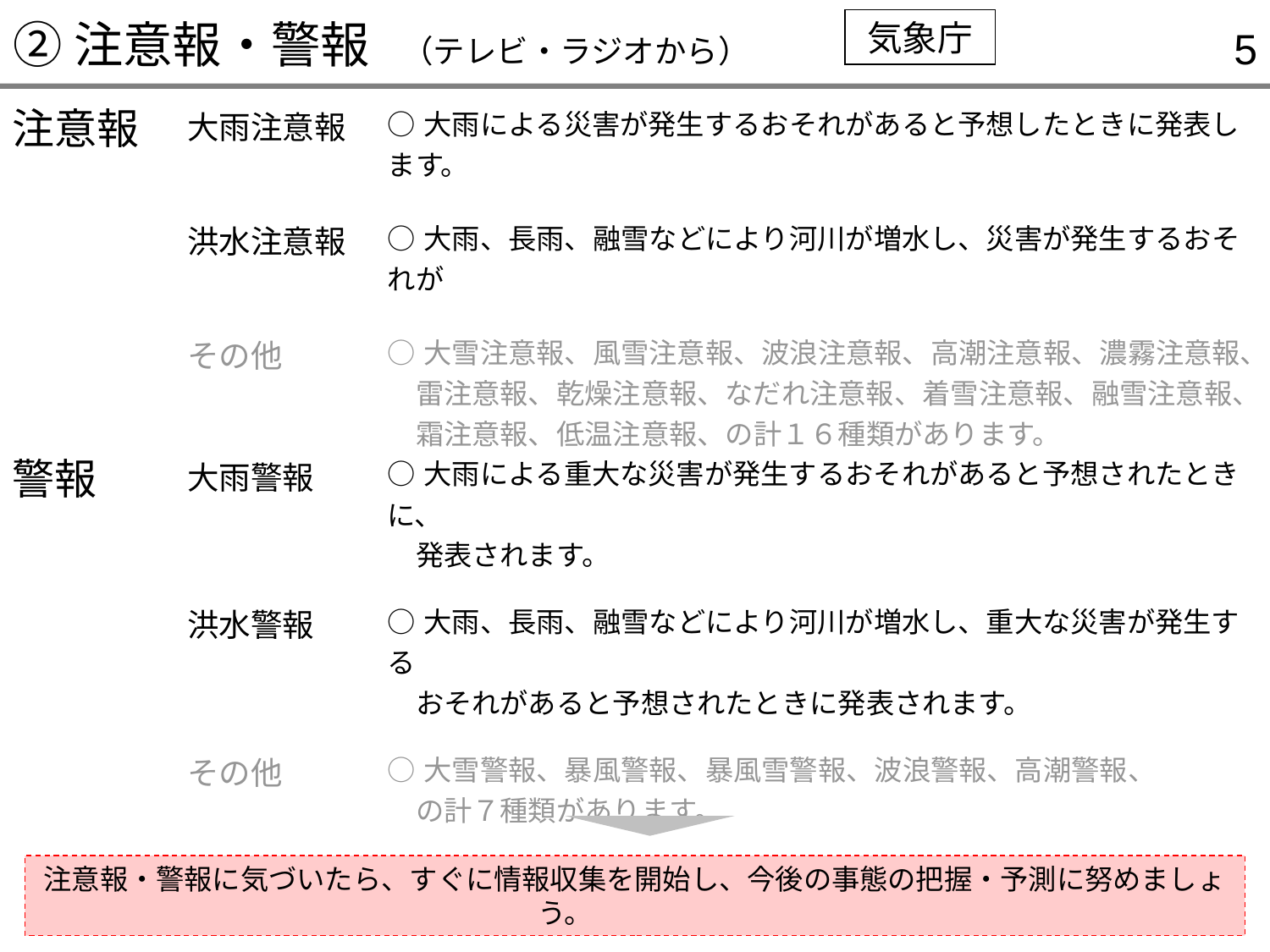

# ②注意報・警報　（テレビ・ラジオから）
気象庁
5
注意報
| 大雨注意報 | ○大雨による災害が発生するおそれがあると予想したときに発表します。 |
| --- | --- |
| 洪水注意報 | ○大雨、長雨、融雪などにより河川が増水し、災害が発生するおそれが |
| その他 | ○大雪注意報、風雪注意報、波浪注意報、高潮注意報、濃霧注意報、 　雷注意報、乾燥注意報、なだれ注意報、着雪注意報、融雪注意報、 　霜注意報、低温注意報、の計１６種類があります。 |
警報
| 大雨警報 | ○大雨による重大な災害が発生するおそれがあると予想されたときに、 　発表されます。 |
| --- | --- |
| 洪水警報 | ○大雨、長雨、融雪などにより河川が増水し、重大な災害が発生する 　おそれがあると予想されたときに発表されます。 |
| その他 | ○大雪警報、暴風警報、暴風雪警報、波浪警報、高潮警報、 　の計７種類があります。 |

注意報・警報に気づいたら、すぐに情報収集を開始し、今後の事態の把握・予測に努めましょう。